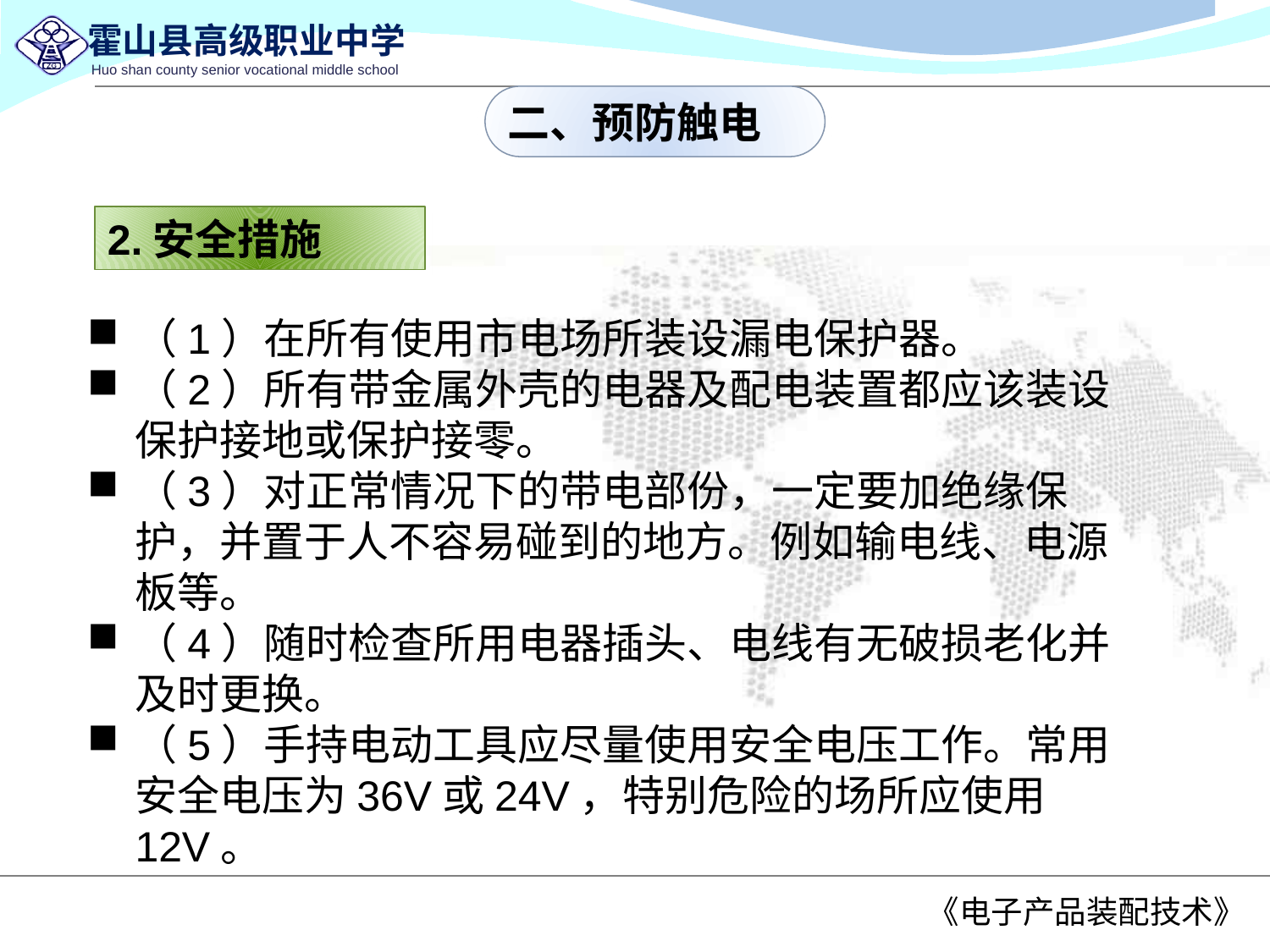

二、预防触电
2.安全措施
（1）在所有使用市电场所装设漏电保护器。
（2）所有带金属外壳的电器及配电装置都应该装设保护接地或保护接零。
（3）对正常情况下的带电部份，一定要加绝缘保护，并置于人不容易碰到的地方。例如输电线、电源板等。
（4）随时检查所用电器插头、电线有无破损老化并及时更换。
（5）手持电动工具应尽量使用安全电压工作。常用安全电压为36V或24V，特别危险的场所应使用12V。